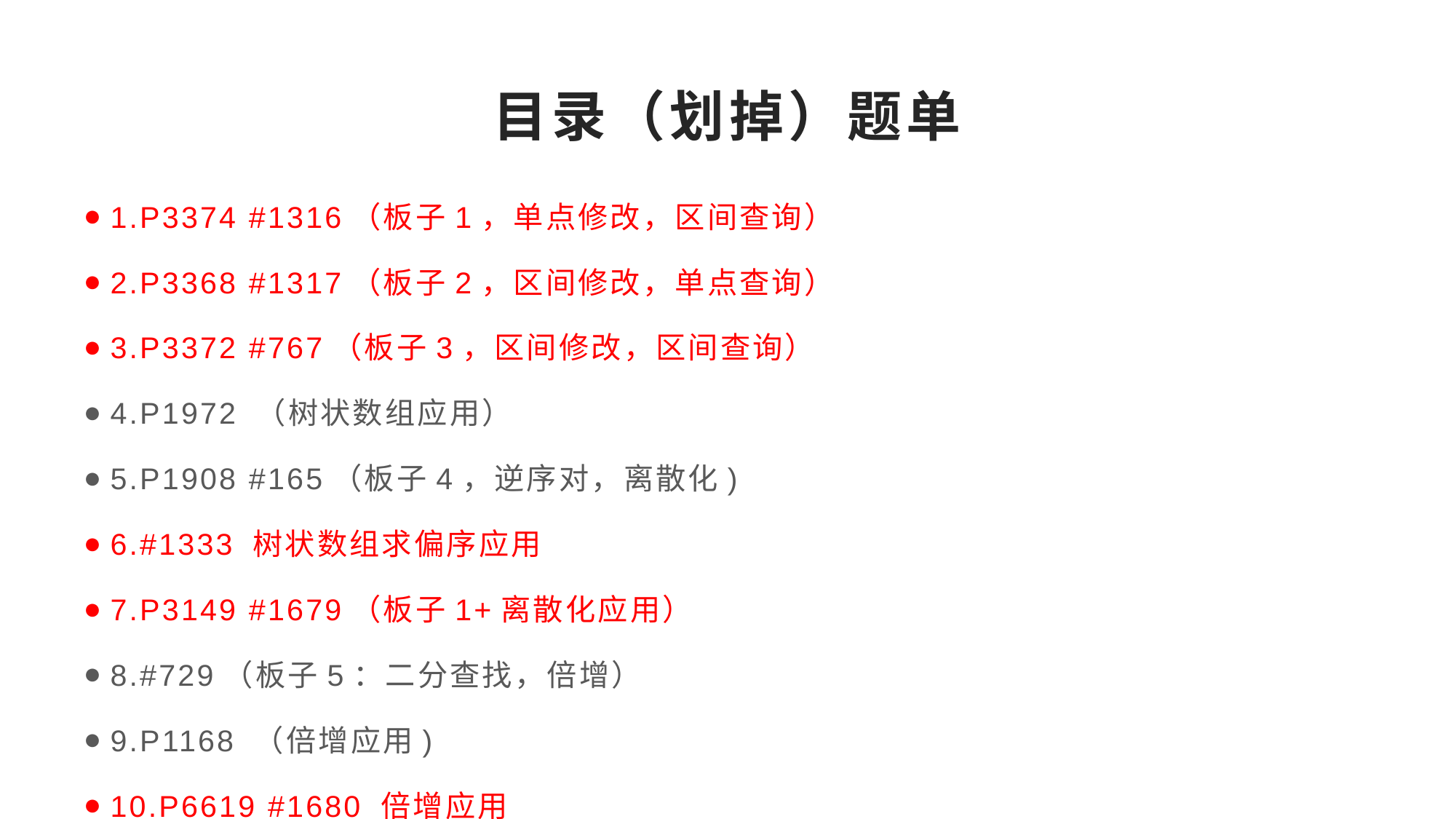

# 目录（划掉）题单
1.P3374 #1316（板子1，单点修改，区间查询）
2.P3368 #1317（板子2，区间修改，单点查询）
3.P3372 #767（板子3，区间修改，区间查询）
4.P1972 （树状数组应用）
5.P1908 #165（板子4，逆序对，离散化)
6.#1333 树状数组求偏序应用
7.P3149 #1679（板子1+离散化应用）
8.#729（板子5：二分查找，倍增）
9.P1168 （倍增应用)
10.P6619 #1680 倍增应用